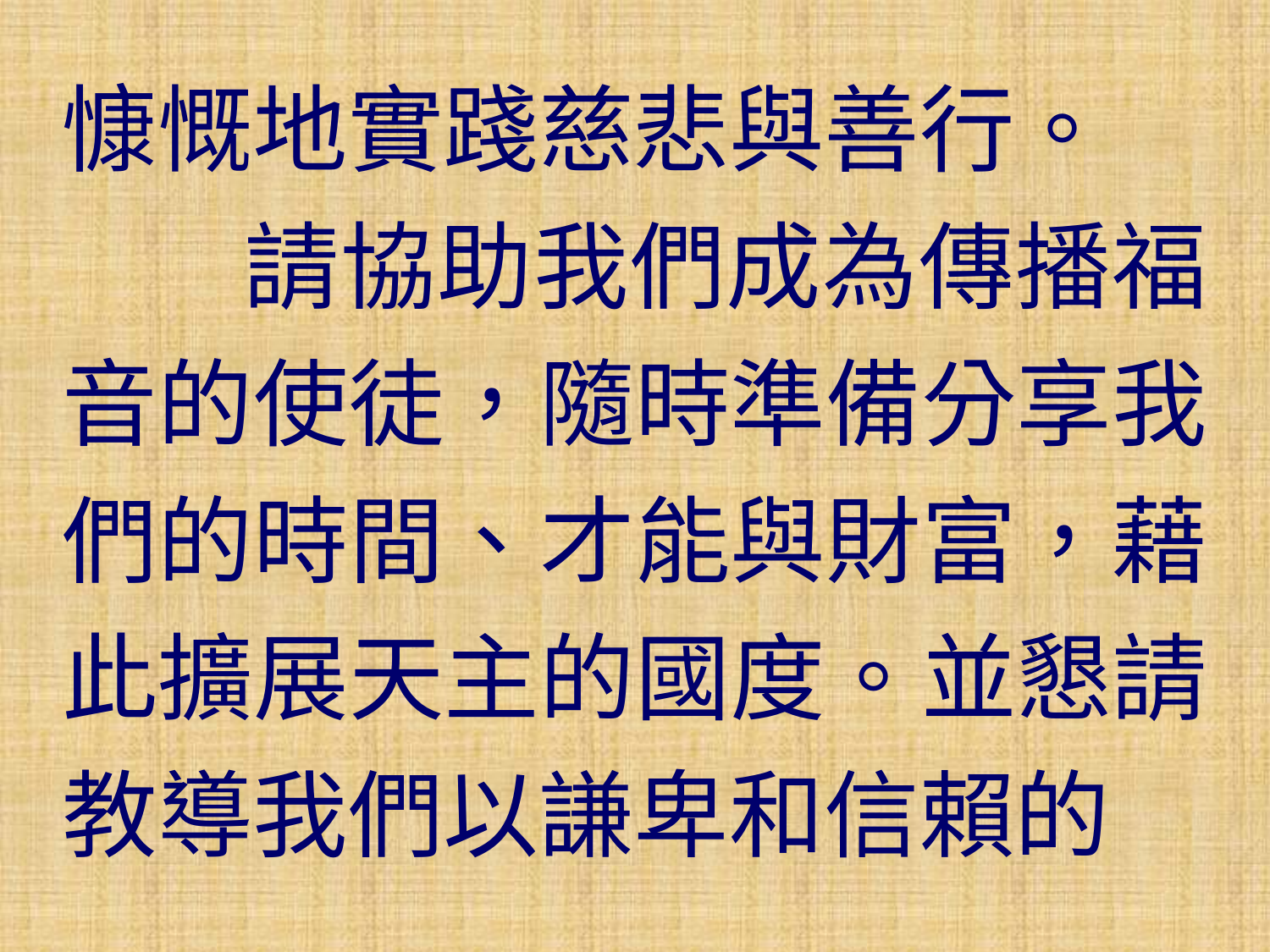

慷慨地實踐慈悲與善行。
       請協助我們成為傳播福音的使徒，隨時準備分享我們的時間、才能與財富，藉此擴展天主的國度。並懇請教導我們以謙卑和信賴的